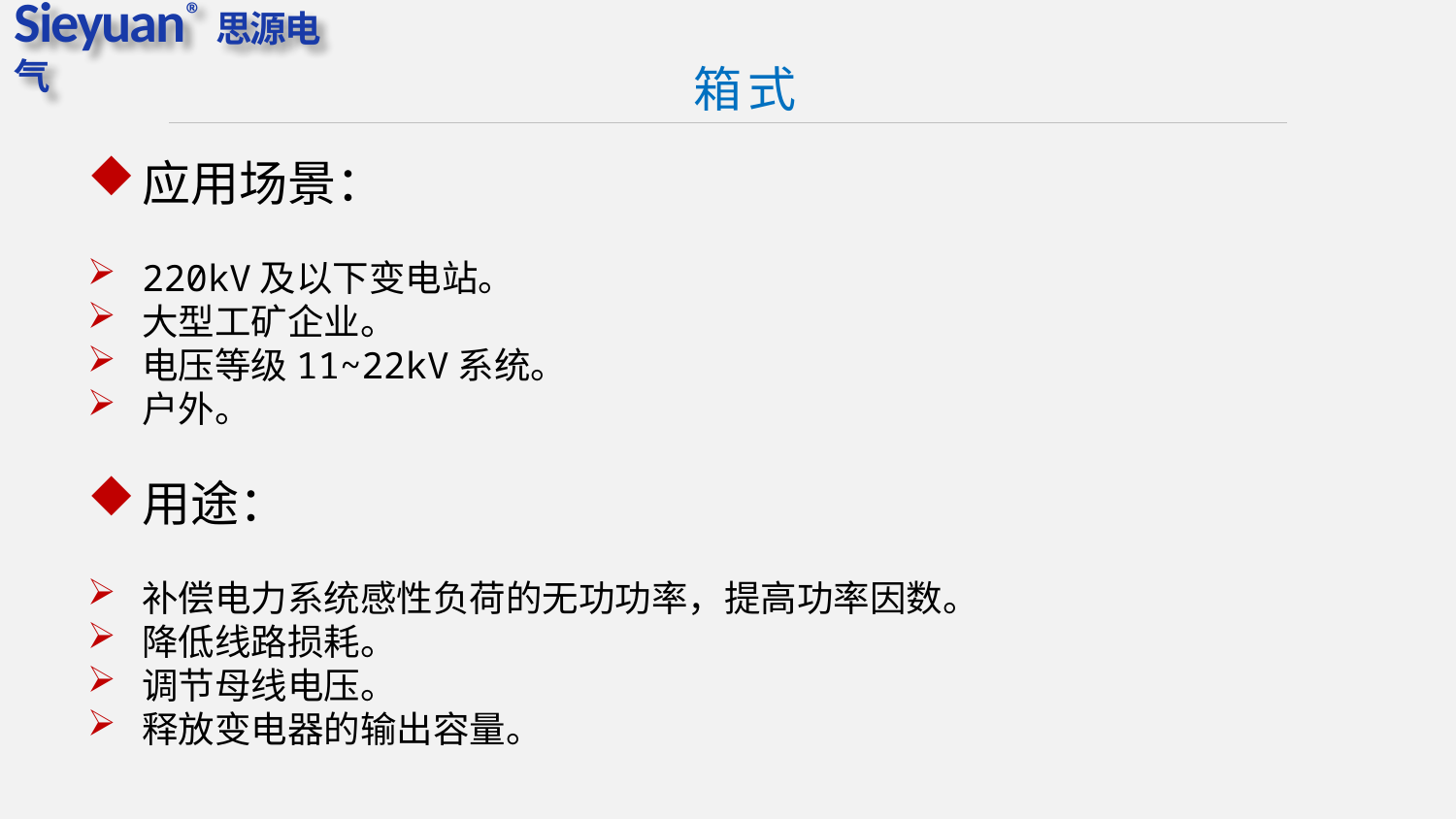

箱式
应用场景：

220kV及以下变电站。
大型工矿企业。
电压等级11~22kV系统。
户外。

用途：

补偿电力系统感性负荷的无功功率，提高功率因数。
降低线路损耗。
调节母线电压。
释放变电器的输出容量。

一.固定容量电容器成套柜
适用场景
主要功能
产品特色